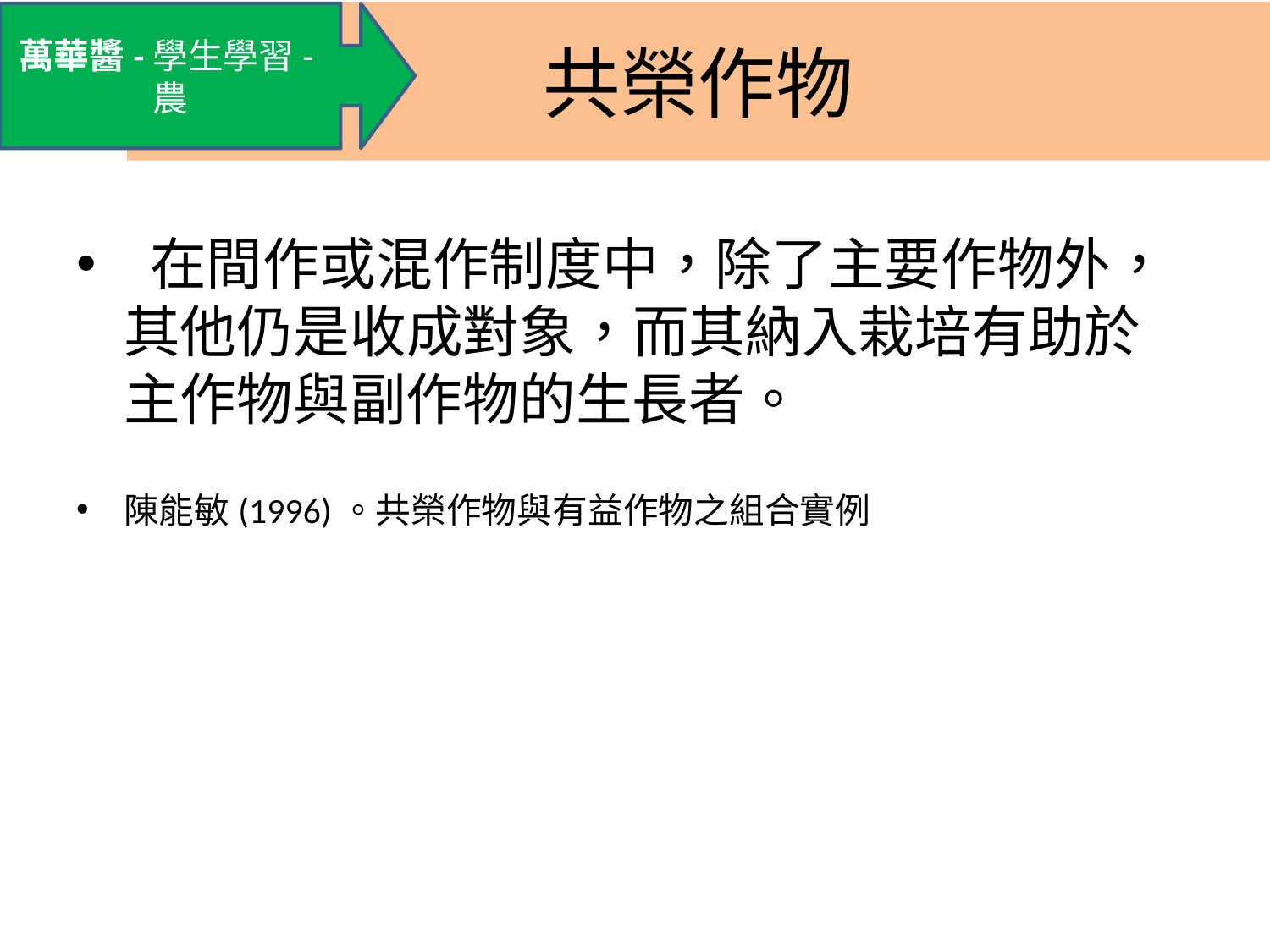

# 共榮作物
萬華醬-學生學習-農
 在間作或混作制度中，除了主要作物外，其他仍是收成對象，而其納入栽培有助於主作物與副作物的生長者。

陳能敏(1996)。共榮作物與有益作物之組合實例